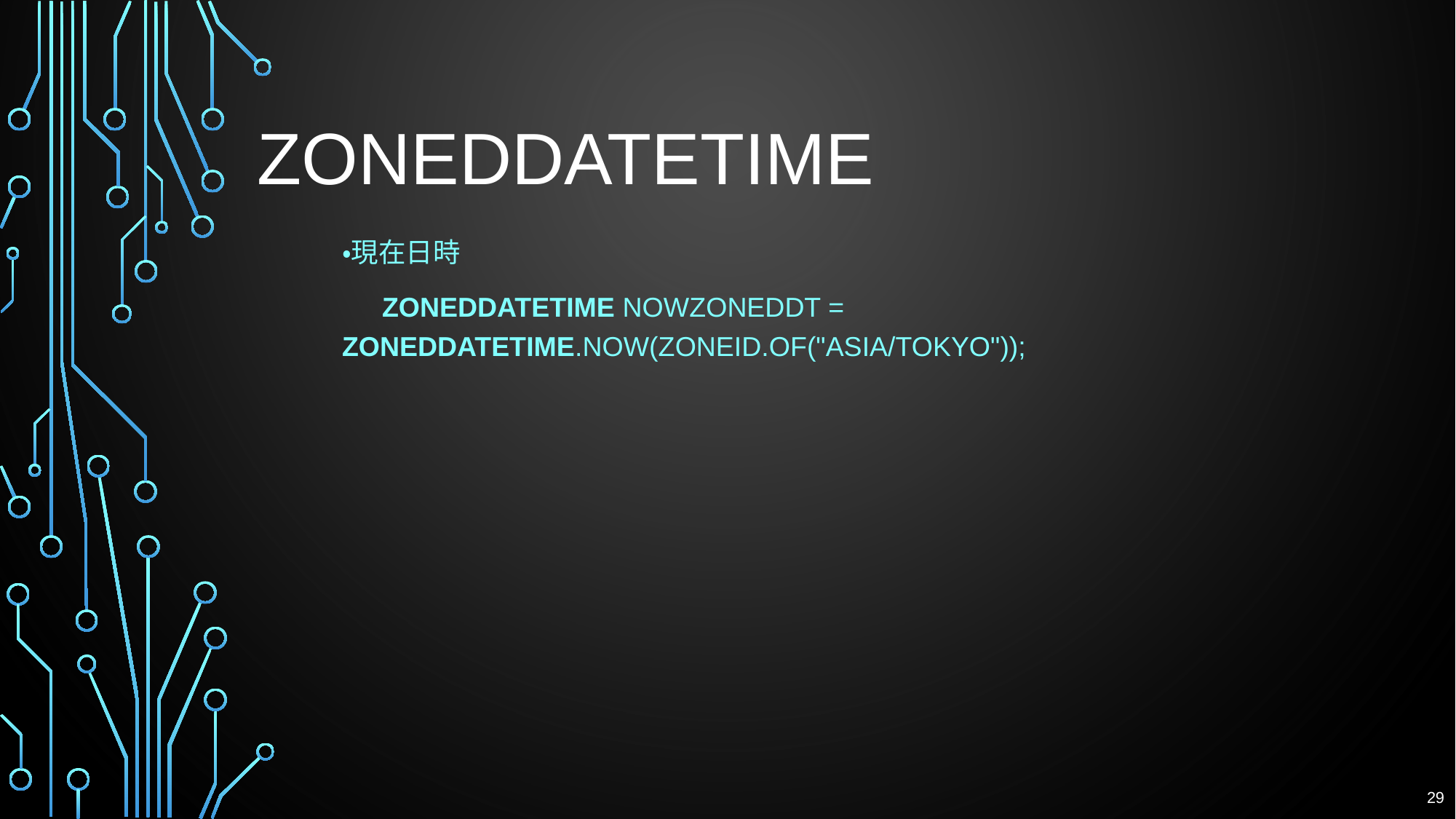

# ZonedDateTime

・現在日時
　 ZonedDateTime nowZonedDt = ZonedDateTime.now(ZoneId.of("Asia/Tokyo"));

29